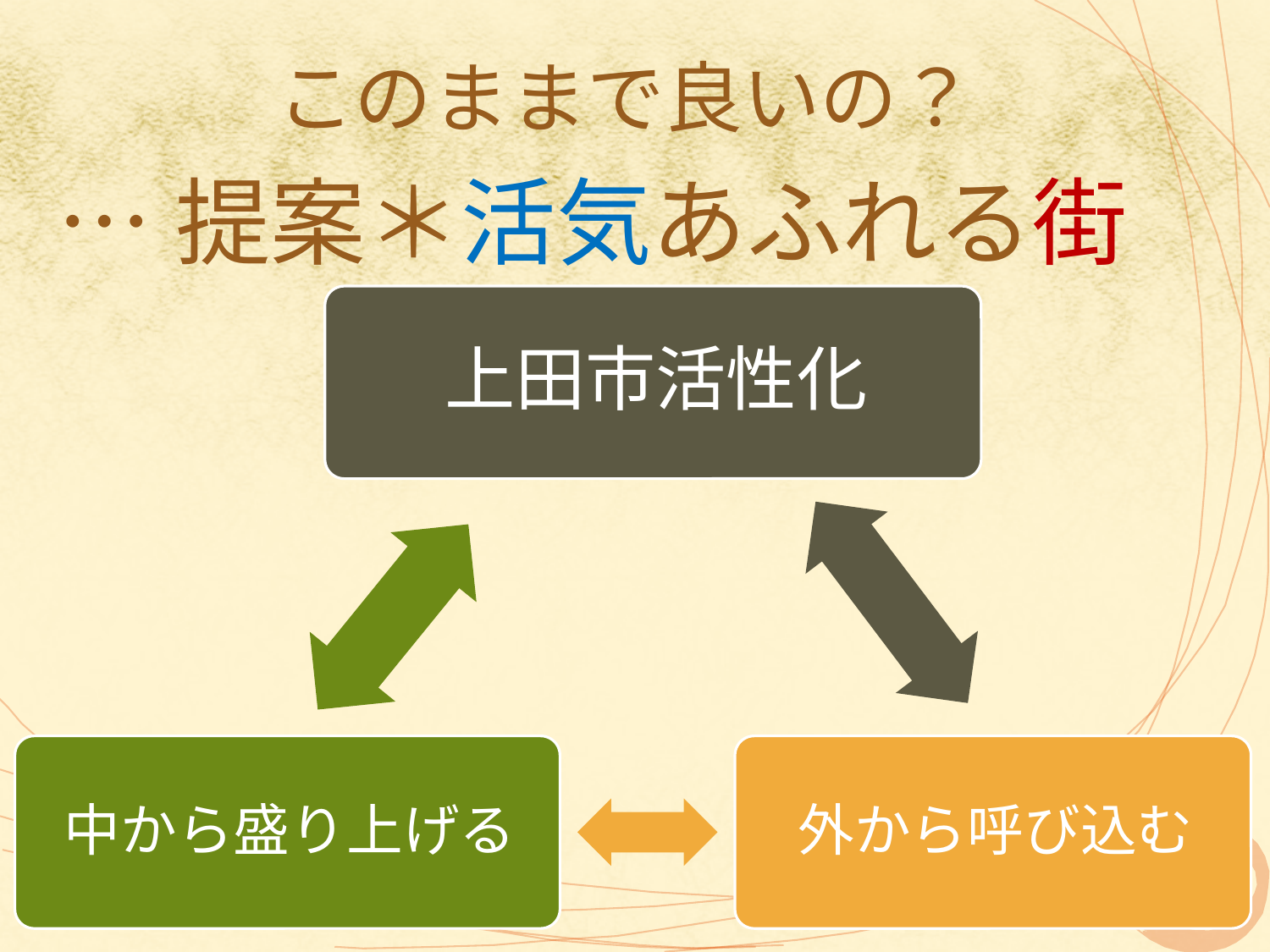

# このままで良いの？
…提案＊活気あふれる街

上田市活性化

外から呼び込む

中から盛り上げる